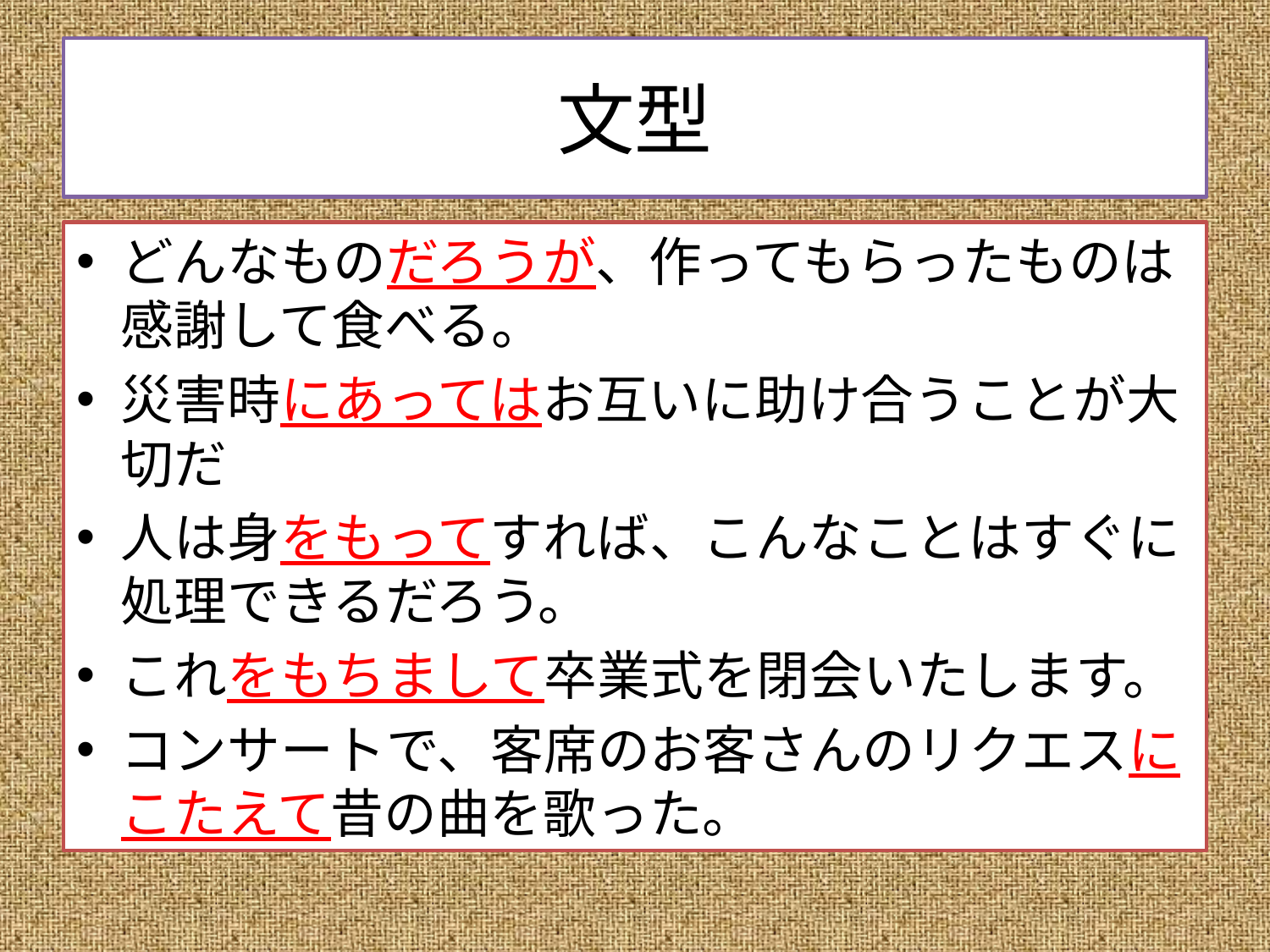

# 文型
どんなものだろうが、作ってもらったものは感謝して食べる。
災害時にあってはお互いに助け合うことが大切だ
人は身をもってすれば、こんなことはすぐに処理できるだろう。
これをもちまして卒業式を閉会いたします。
コンサートで、客席のお客さんのリクエスにこたえて昔の曲を歌った。